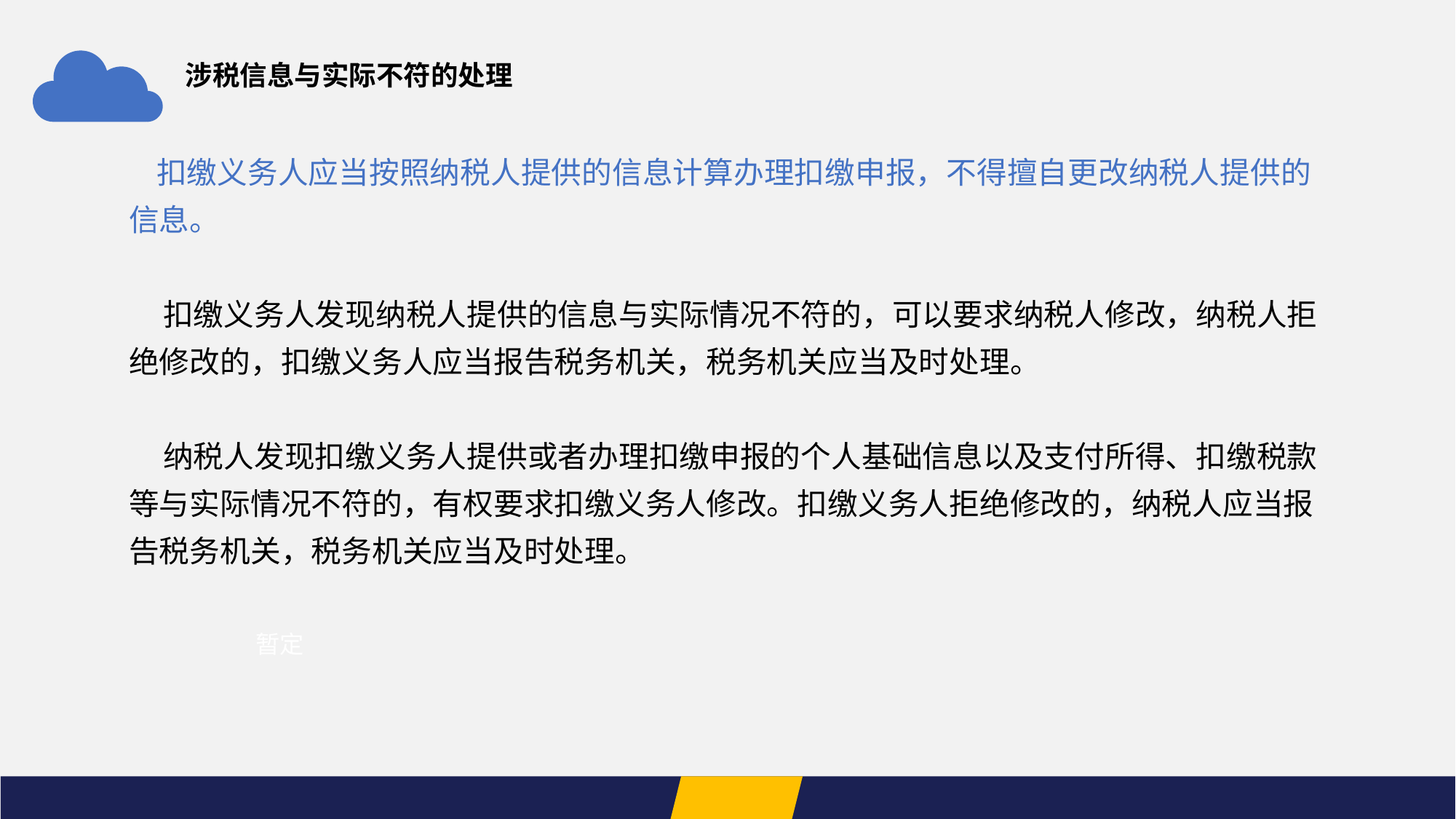

涉税信息与实际不符的处理
    扣缴义务人应当按照纳税人提供的信息计算办理扣缴申报，不得擅自更改纳税人提供的信息。

    扣缴义务人发现纳税人提供的信息与实际情况不符的，可以要求纳税人修改，纳税人拒绝修改的，扣缴义务人应当报告税务机关，税务机关应当及时处理。

    纳税人发现扣缴义务人提供或者办理扣缴申报的个人基础信息以及支付所得、扣缴税款等与实际情况不符的，有权要求扣缴义务人修改。扣缴义务人拒绝修改的，纳税人应当报告税务机关，税务机关应当及时处理。
暂定